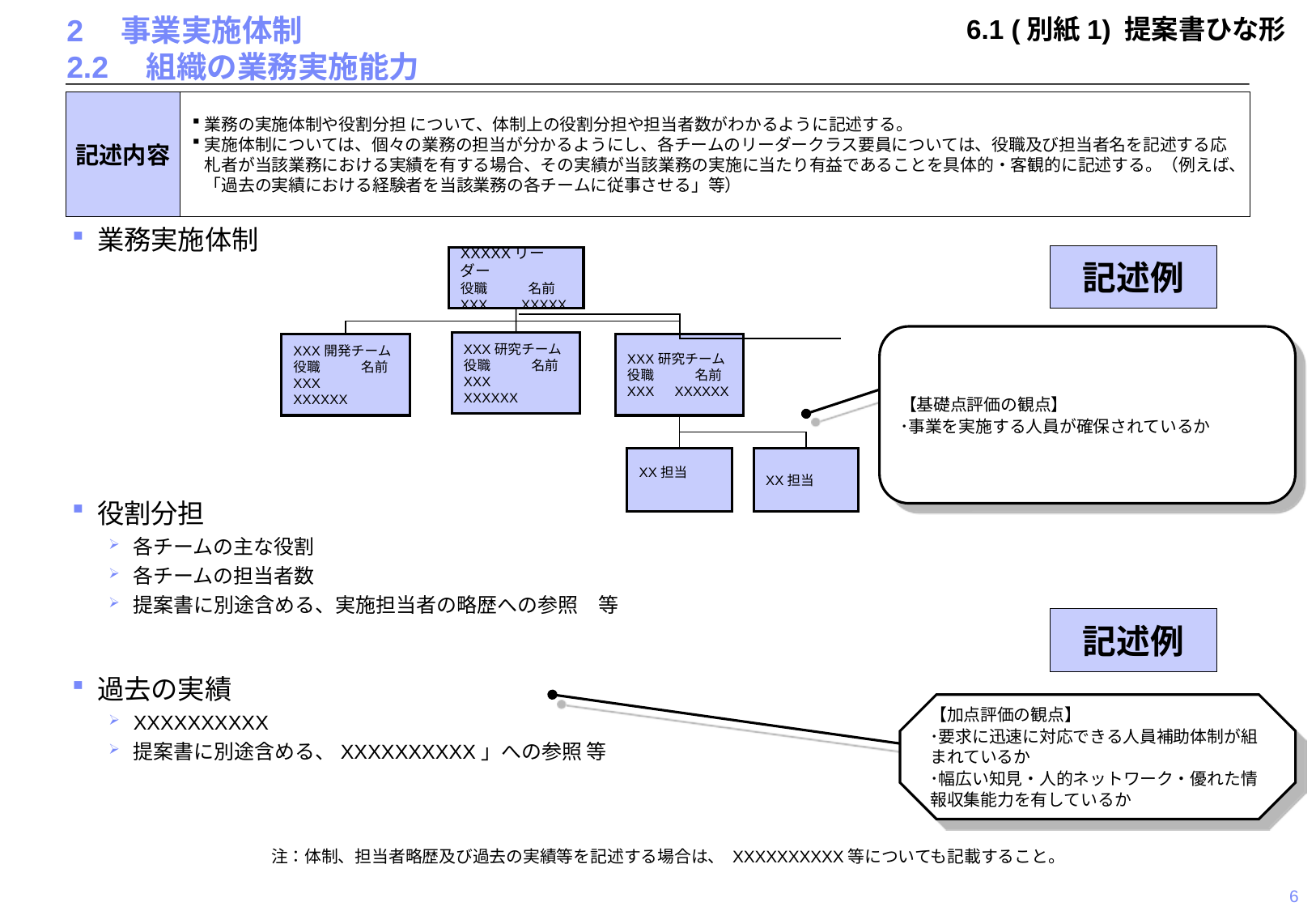

6.1 (別紙1) 提案書ひな形
# 2　事業実施体制 2.2　組織の業務実施能力
記述内容
業務の実施体制や役割分担 について、体制上の役割分担や担当者数がわかるように記述する。
実施体制については、個々の業務の担当が分かるようにし、各チームのリーダークラス要員については、役職及び担当者名を記述する応札者が当該業務における実績を有する場合、その実績が当該業務の実施に当たり有益であることを具体的・客観的に記述する。（例えば、「過去の実績における経験者を当該業務の各チームに従事させる」等）

業務実施体制

役割分担
各チームの主な役割
各チームの担当者数
提案書に別途含める、実施担当者の略歴への参照　等

過去の実績
XXXXXXXXXX
提案書に別途含める、XXXXXXXXXX」への参照 等

記述例
XXXXXリーダー
役職　　　名前
XXX　　XXXXX
【基礎点評価の観点】
･事業を実施する人員が確保されているか
XXX研究チーム
役職　　　名前
XXX　　XXXXXX
XXX開発チーム
役職　　　名前
XXX　　XXXXXX
XXX研究チーム
役職　　　名前
XXX　XXXXXX

XX担当

XX担当
記述例

【加点評価の観点】
･要求に迅速に対応できる人員補助体制が組まれているか
･幅広い知見・人的ネットワーク・優れた情報収集能力を有しているか
注：体制、担当者略歴及び過去の実績等を記述する場合は、 XXXXXXXXXX等についても記載すること。
6